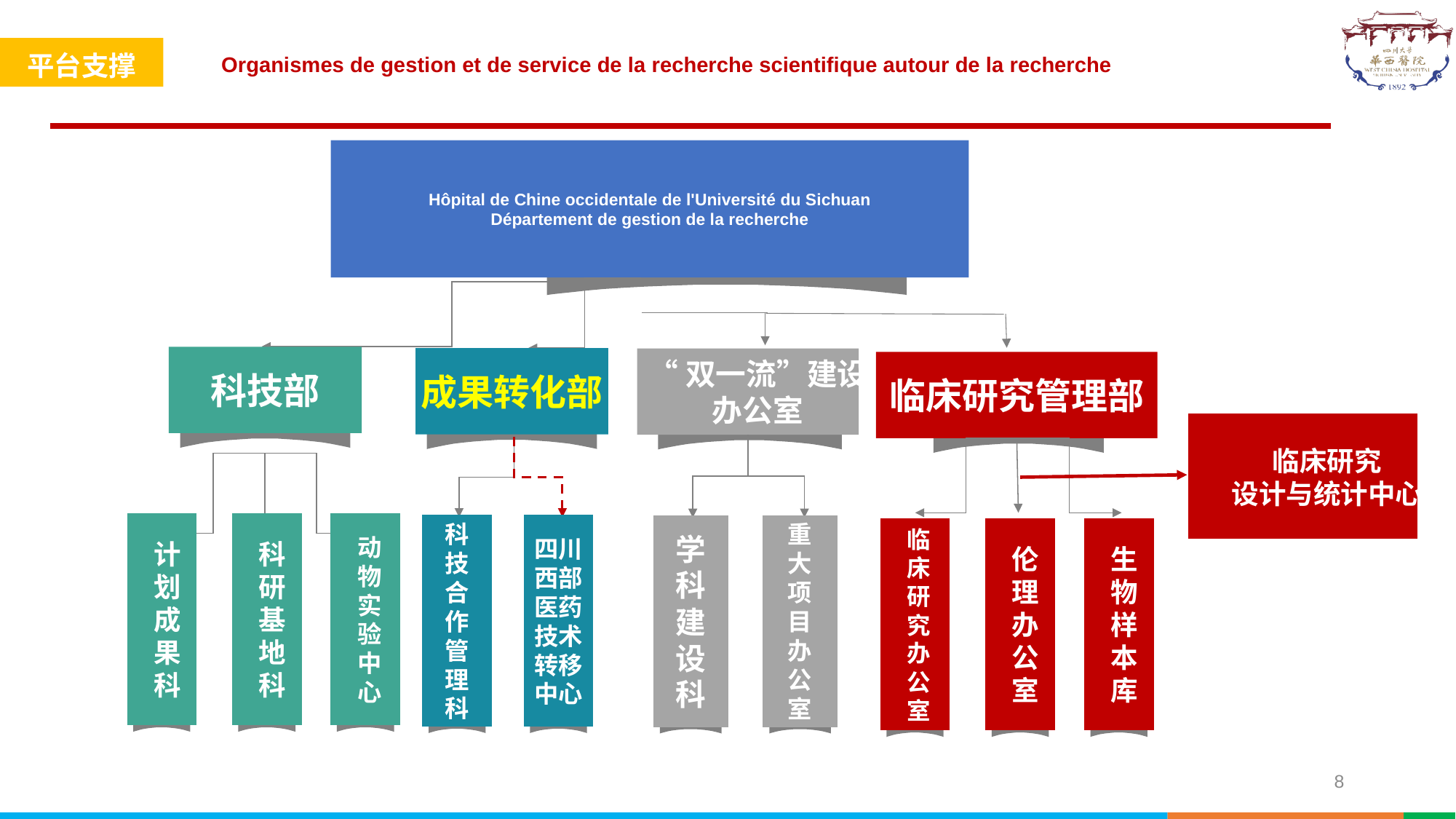

平台支撑
Organismes de gestion et de service de la recherche scientifique autour de la recherche
Hôpital de Chine occidentale de l'Université du Sichuan
Département de gestion de la recherche

科技部

动
物
实
验
中
心
计
划
成
果
科
科
研
基
地
科

成果转化部

科
技
合
作
管
理
科
四川
西部
医药
技术
转移
中心

“双一流”建设
办公室

学
科
建
设
科
重
大
项
目
办
公
室

临床研究管理部

临
床
研
究
办
公
室
伦
理
办
公
室
生
物
样
本
库

临床研究
设计与统计中心
8